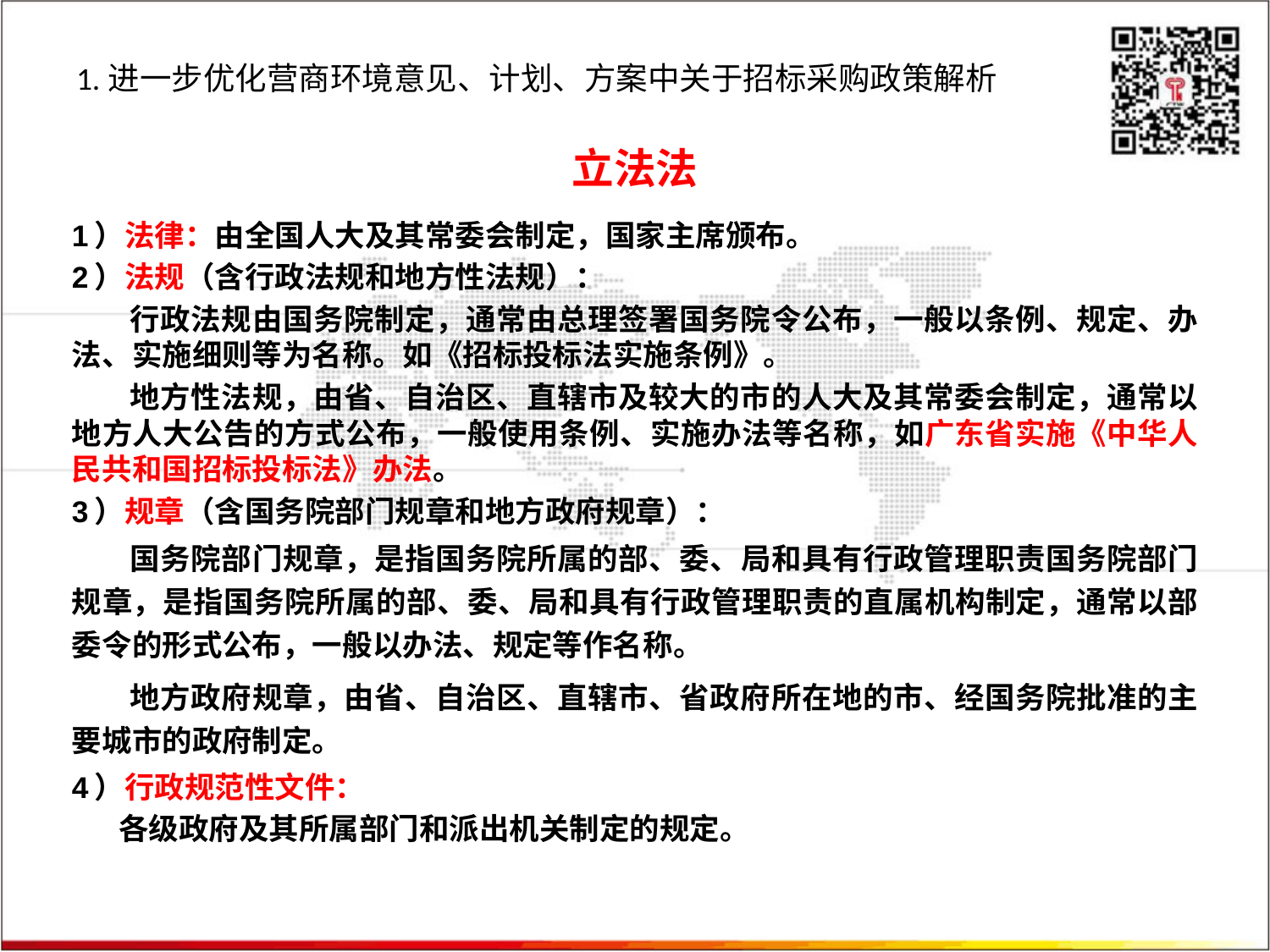

# 1.进一步优化营商环境意见、计划、方案中关于招标采购政策解析
立法法
1）法律：由全国人大及其常委会制定，国家主席颁布。
2）法规（含行政法规和地方性法规）：
行政法规由国务院制定，通常由总理签署国务院令公布，一般以条例、规定、办法、实施细则等为名称。如《招标投标法实施条例》。
地方性法规，由省、自治区、直辖市及较大的市的人大及其常委会制定，通常以地方人大公告的方式公布，一般使用条例、实施办法等名称，如广东省实施《中华人民共和国招标投标法》办法。
3）规章（含国务院部门规章和地方政府规章）：
国务院部门规章，是指国务院所属的部、委、局和具有行政管理职责国务院部门规章，是指国务院所属的部、委、局和具有行政管理职责的直属机构制定，通常以部委令的形式公布，一般以办法、规定等作名称。
地方政府规章，由省、自治区、直辖市、省政府所在地的市、经国务院批准的主要城市的政府制定。
4）行政规范性文件：
      各级政府及其所属部门和派出机关制定的规定。